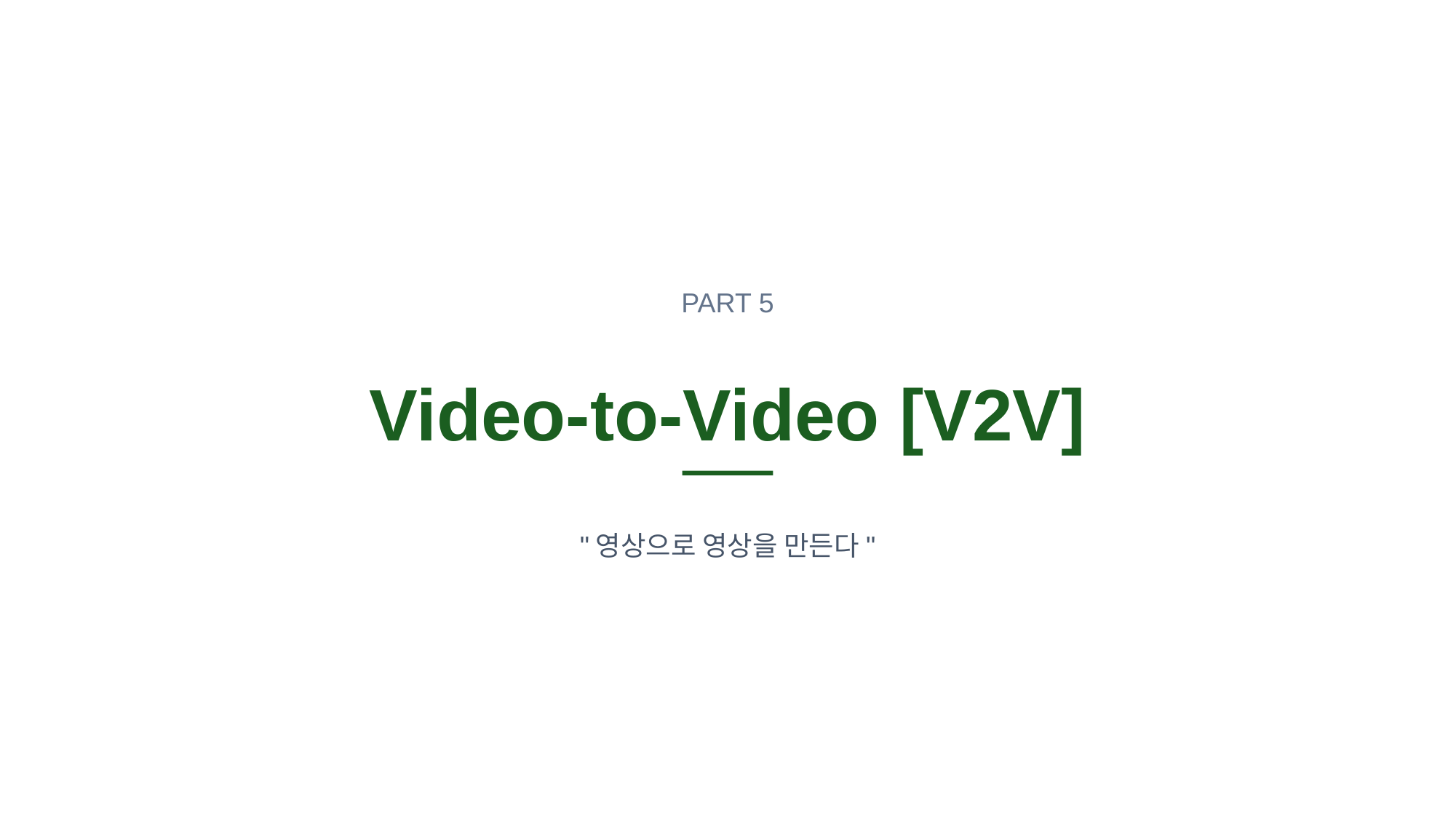

PART 5
Video-to-Video [V2V]

"영상으로 영상을 만든다"